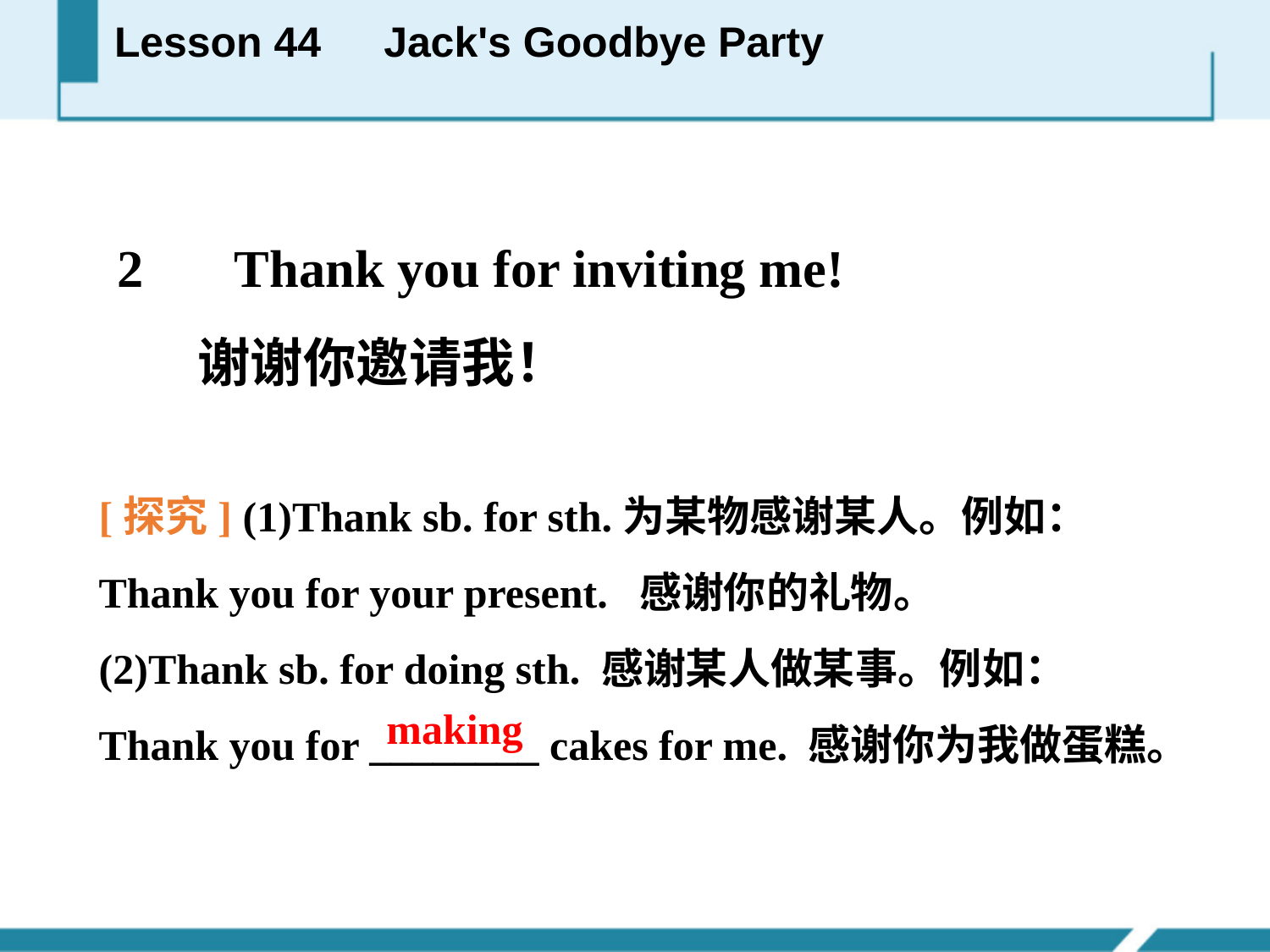

Lesson 44　Jack's Goodbye Party
　2　 Thank you for inviting me!
           谢谢你邀请我！
[探究] (1)Thank sb. for sth.为某物感谢某人。例如：
Thank you for your present.  感谢你的礼物。
(2)Thank sb. for doing sth. 感谢某人做某事。例如：
Thank you for ________ cakes for me. 感谢你为我做蛋糕。
making